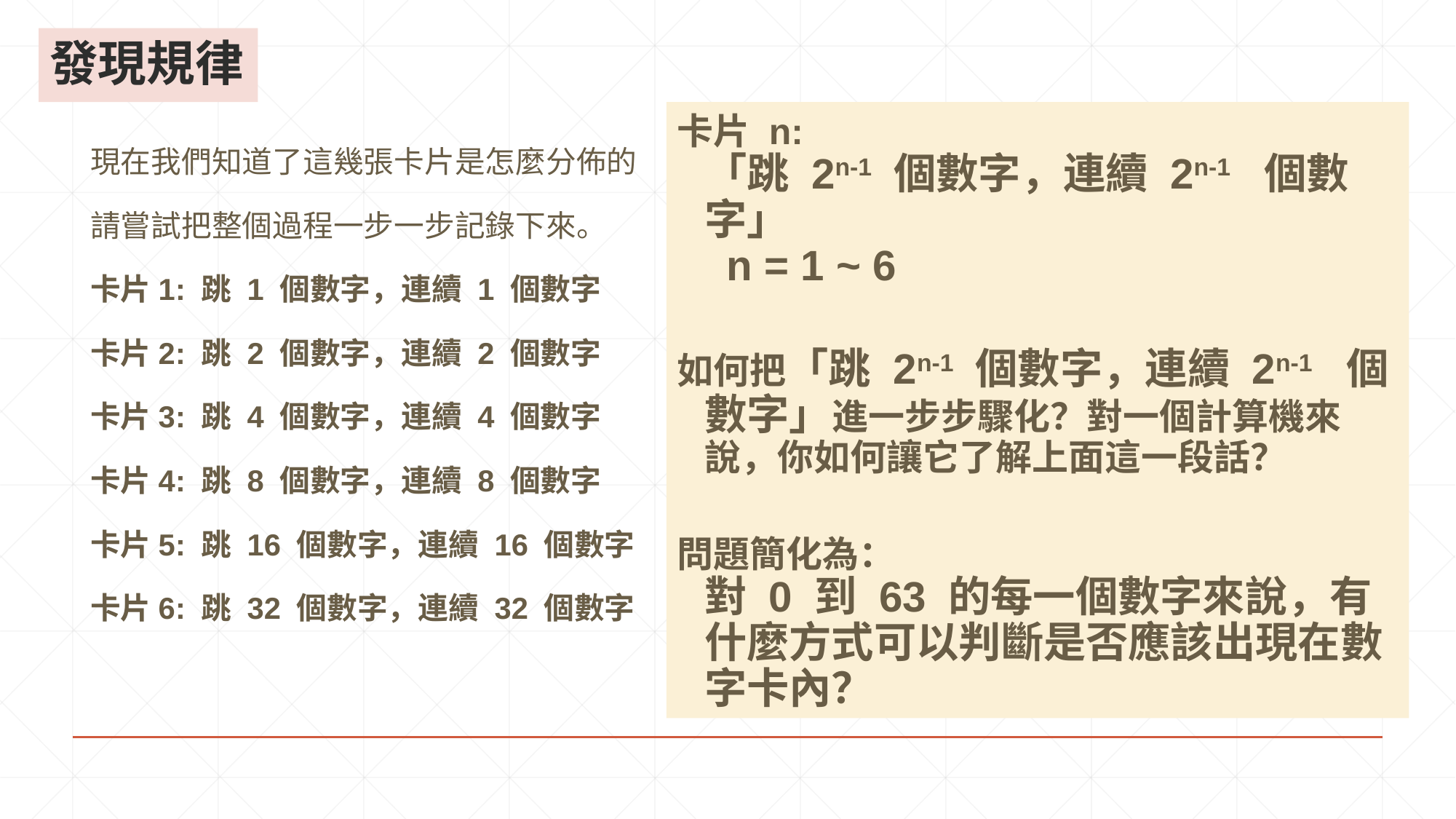

# 發現規律
卡片 n:
「跳 2n-1 個數字，連續 2n-1  個數字」
 n = 1 ~ 6
如何把「跳 2n-1 個數字，連續 2n-1  個數字」進一步步驟化？對一個計算機來說，你如何讓它了解上面這一段話？
問題簡化為：
對 0 到 63 的每一個數字來說，有什麼方式可以判斷是否應該出現在數字卡內？

現在我們知道了這幾張卡片是怎麼分佈的
請嘗試把整個過程一步一步記錄下來。
卡片1: 跳 1 個數字，連續 1 個數字
卡片2: 跳 2 個數字，連續 2 個數字
卡片3: 跳 4 個數字，連續 4 個數字
卡片4: 跳 8 個數字，連續 8 個數字
卡片5: 跳 16 個數字，連續 16 個數字
卡片6: 跳 32 個數字，連續 32 個數字